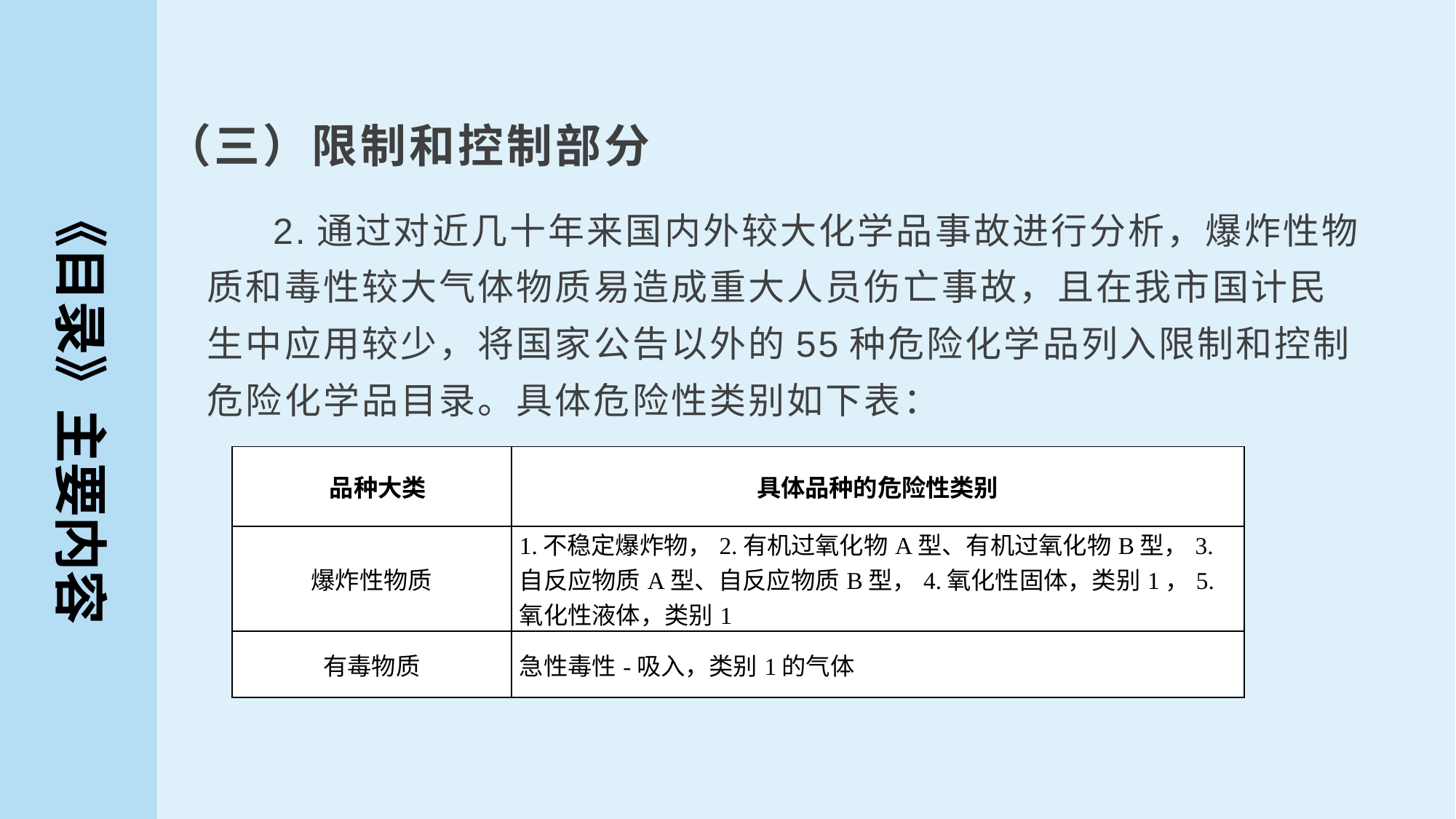

《目录》主要内容
# （三）限制和控制部分
      2.通过对近几十年来国内外较大化学品事故进行分析，爆炸性物质和毒性较大气体物质易造成重大人员伤亡事故，且在我市国计民生中应用较少，将国家公告以外的55种危险化学品列入限制和控制危险化学品目录。具体危险性类别如下表：
| 品种大类 | 具体品种的危险性类别 |
| --- | --- |
| 爆炸性物质 | 1.不稳定爆炸物，2.有机过氧化物A型、有机过氧化物B型，3.自反应物质A型、自反应物质B型，4.氧化性固体，类别1，5.氧化性液体，类别1 |
| 有毒物质 | 急性毒性-吸入，类别1的气体 |